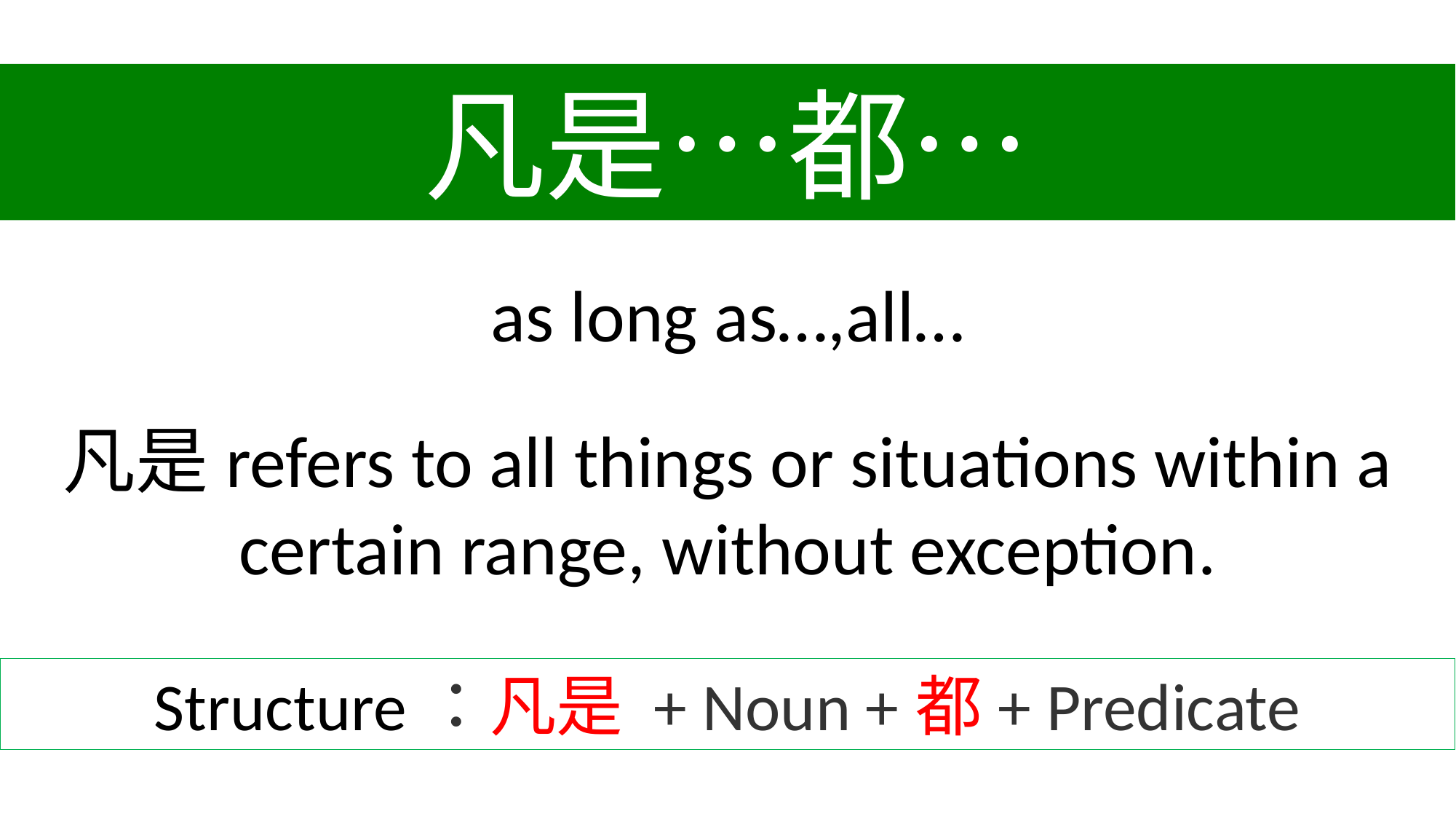

凡是…都…
as long as…,all…

凡是refers to all things or situations within a certain range, without exception.
Structure：凡是 + Noun +都+ Predicate